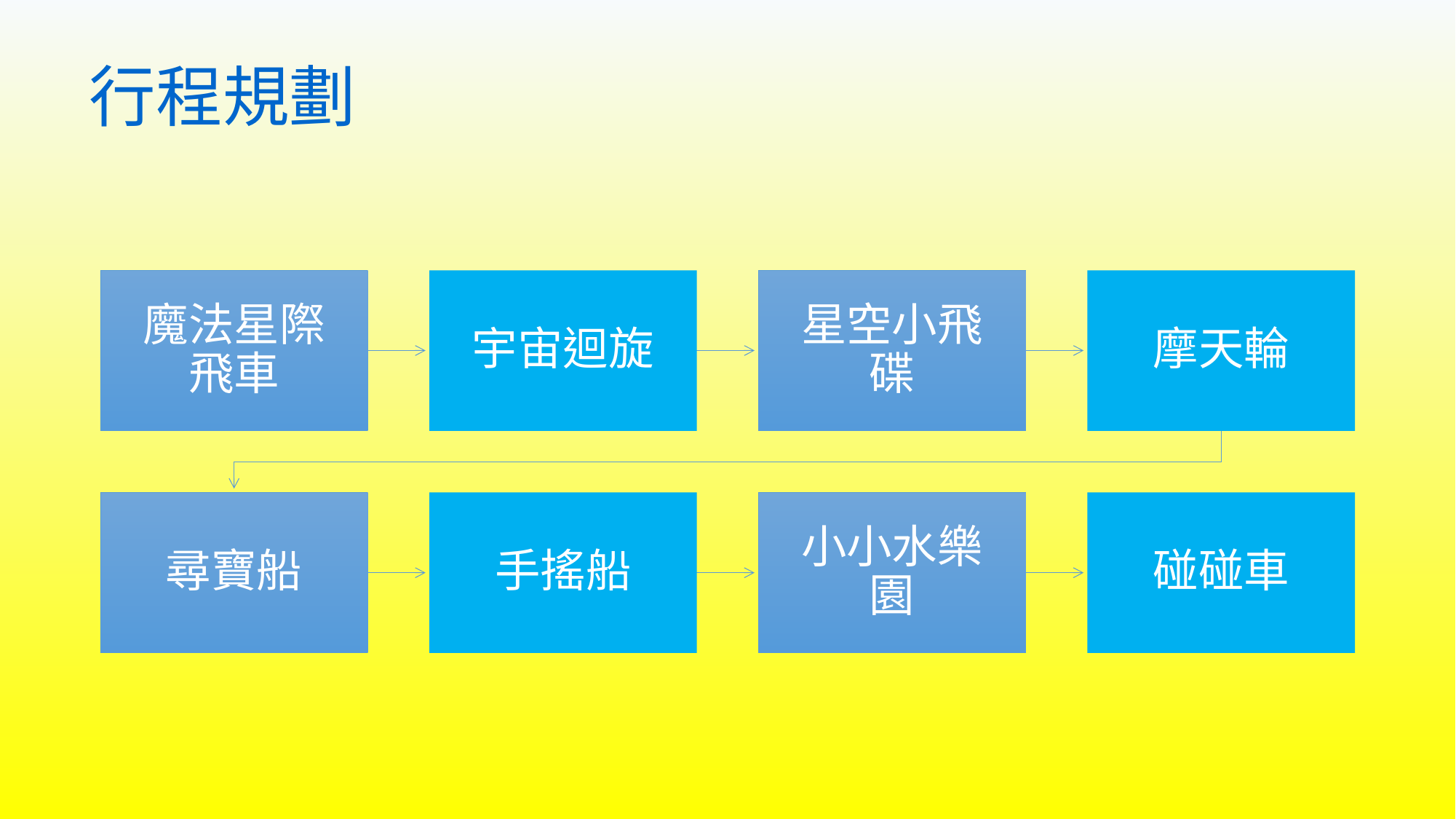

# 行程規劃

魔法星際飛車

宇宙迴旋

星空小飛碟

摩天輪

尋寶船

手搖船

小小水樂園
碰碰車